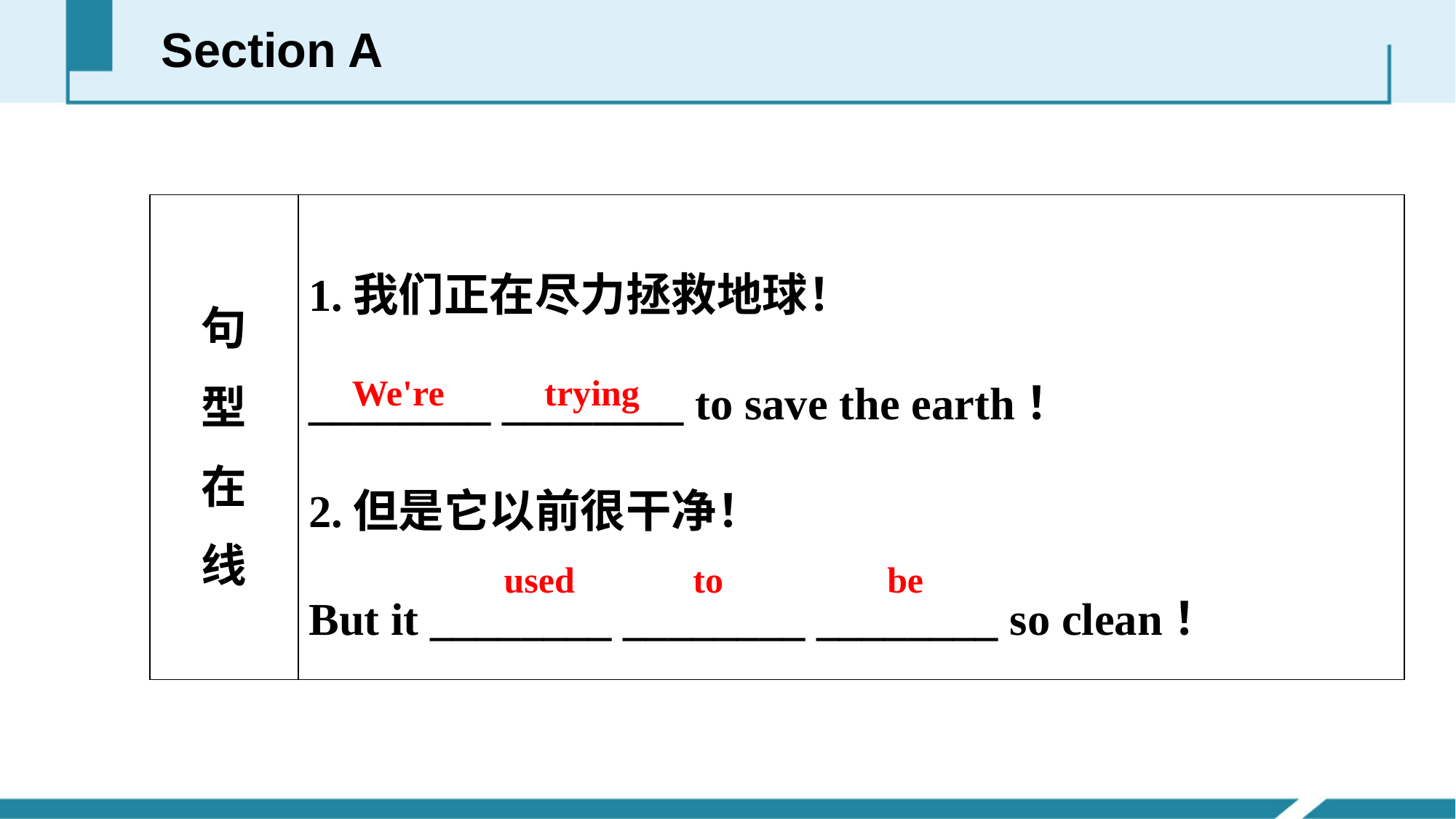

Section A
| 句 型 在 线 | 1.我们正在尽力拯救地球！ \_\_\_\_\_\_\_\_ \_\_\_\_\_\_\_\_ to save the earth！ 2.但是它以前很干净！ But it \_\_\_\_\_\_\_\_ \_\_\_\_\_\_\_\_ \_\_\_\_\_\_\_\_ so clean！ |
| --- | --- |

We're           trying
used             to                  be